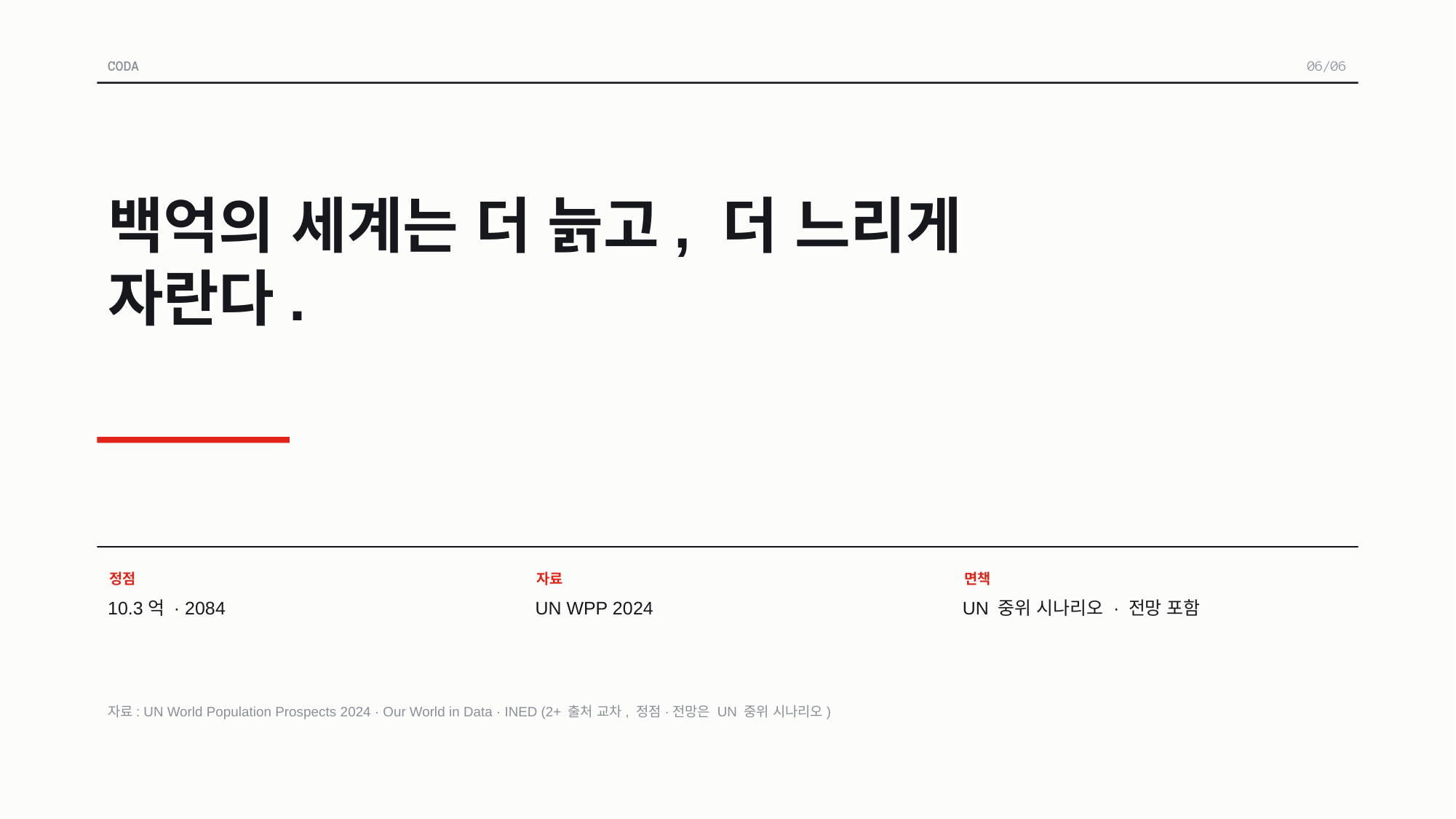

CODA
06/06

백억의 세계는 더 늙고, 더 느리게 자란다.

정점
자료
면책
10.3억 · 2084
UN WPP 2024
UN 중위 시나리오 · 전망 포함
자료: UN World Population Prospects 2024 · Our World in Data · INED (2+ 출처 교차, 정점·전망은 UN 중위 시나리오)